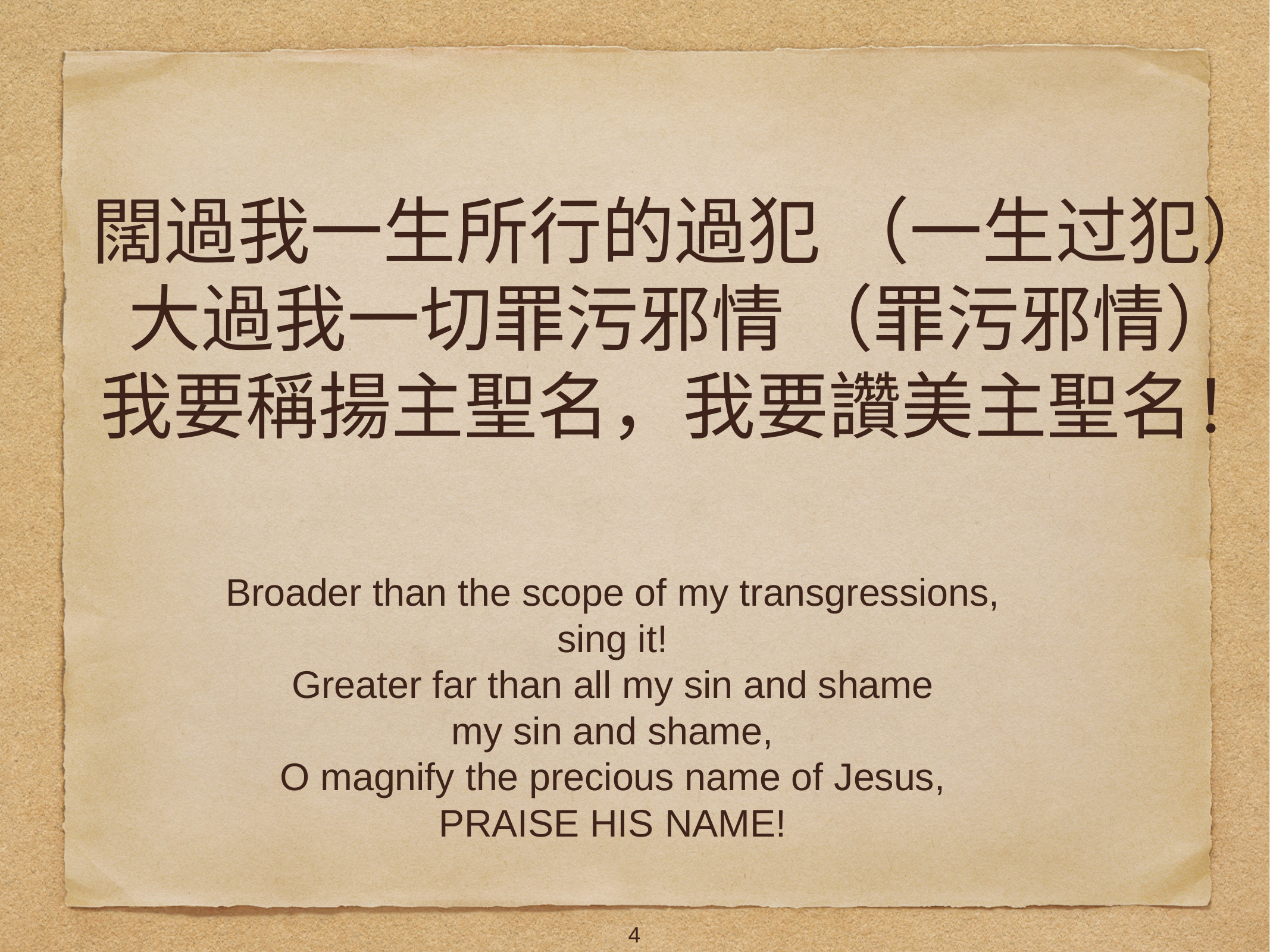

# 闊過我一生所行的過犯 （一生过犯）大過我一切罪污邪情 （罪污邪情） 我要稱揚主聖名，我要讚美主聖名！
Broader than the scope of my transgressions,
sing it!
Greater far than all my sin and shame
my sin and shame,
O magnify the precious name of Jesus,
PRAISE HIS NAME!
4